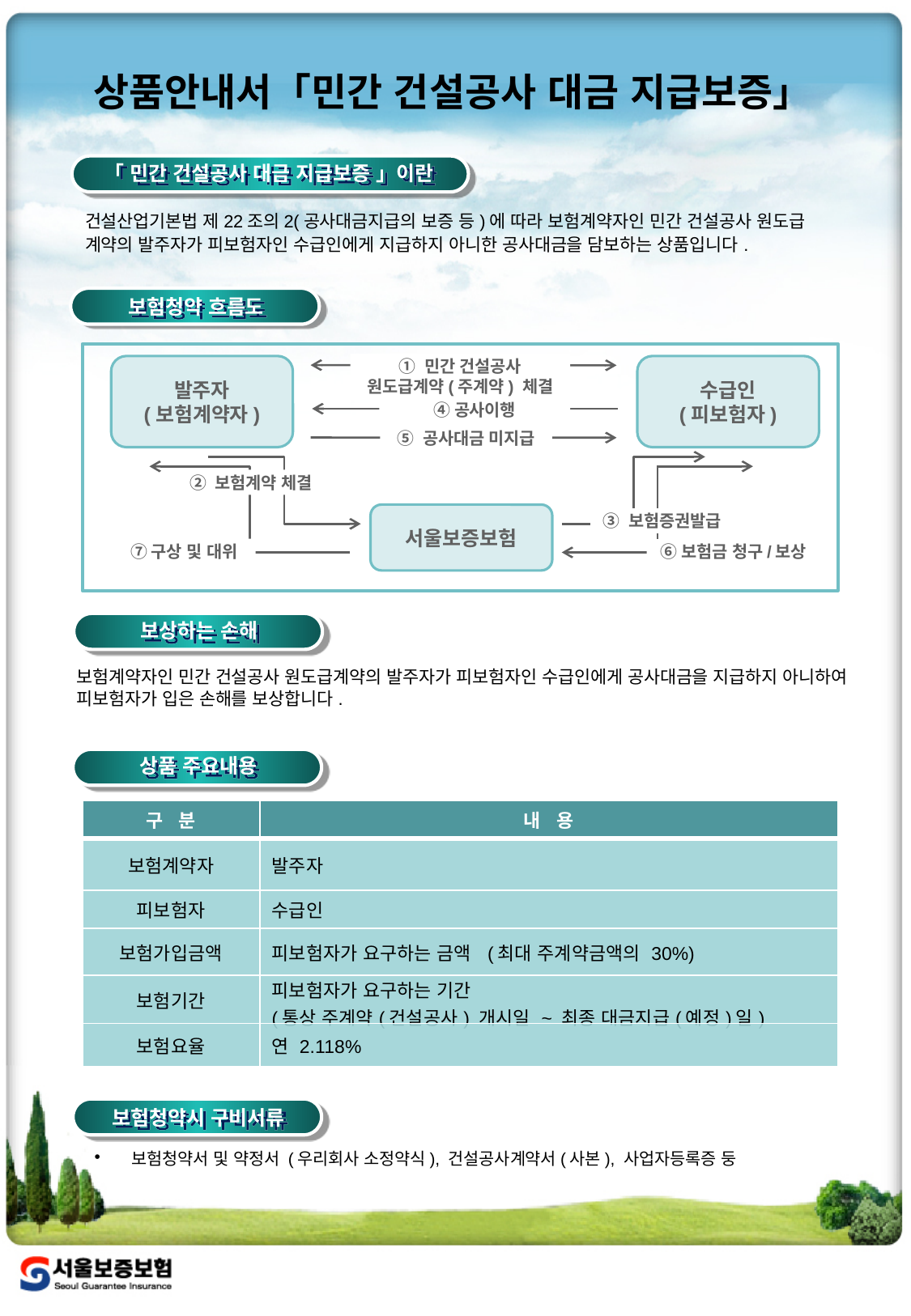

상품안내서「민간 건설공사 대금 지급보증」
「 민간 건설공사 대금 지급보증 」이란

건설산업기본법 제22조의2(공사대금지급의 보증 등)에 따라 보험계약자인 민간 건설공사 원도급
계약의 발주자가 피보험자인 수급인에게 지급하지 아니한 공사대금을 담보하는 상품입니다.

보험청약 흐름도

① 민간 건설공사 원도급계약(주계약) 체결
발주자
(보험계약자)
수급인
(피보험자)
④공사이행
⑤ 공사대금 미지급
② 보험계약 체결
서울보증보험
③ 보험증권발급
⑦구상 및 대위
⑥보험금 청구/보상
보상하는 손해

보험계약자인 민간 건설공사 원도급계약의 발주자가 피보험자인 수급인에게 공사대금을 지급하지 아니하여 피보험자가 입은 손해를 보상합니다.
상품 주요내용

| 구 분 | 내 용 |
| --- | --- |
| 보험계약자 | 발주자 |
| 피보험자 | 수급인 |
| 보험가입금액 | 피보험자가 요구하는 금액 (최대 주계약금액의 30%) |
| 보험기간 | 피보험자가 요구하는 기간 (통상 주계약(건설공사) 개시일 ~ 최종 대금지급(예정)일) |
| 보험요율 | 연 2.118% |

보험청약시 구비서류
 보험청약서 및 약정서 (우리회사 소정약식), 건설공사계약서(사본), 사업자등록증 둥